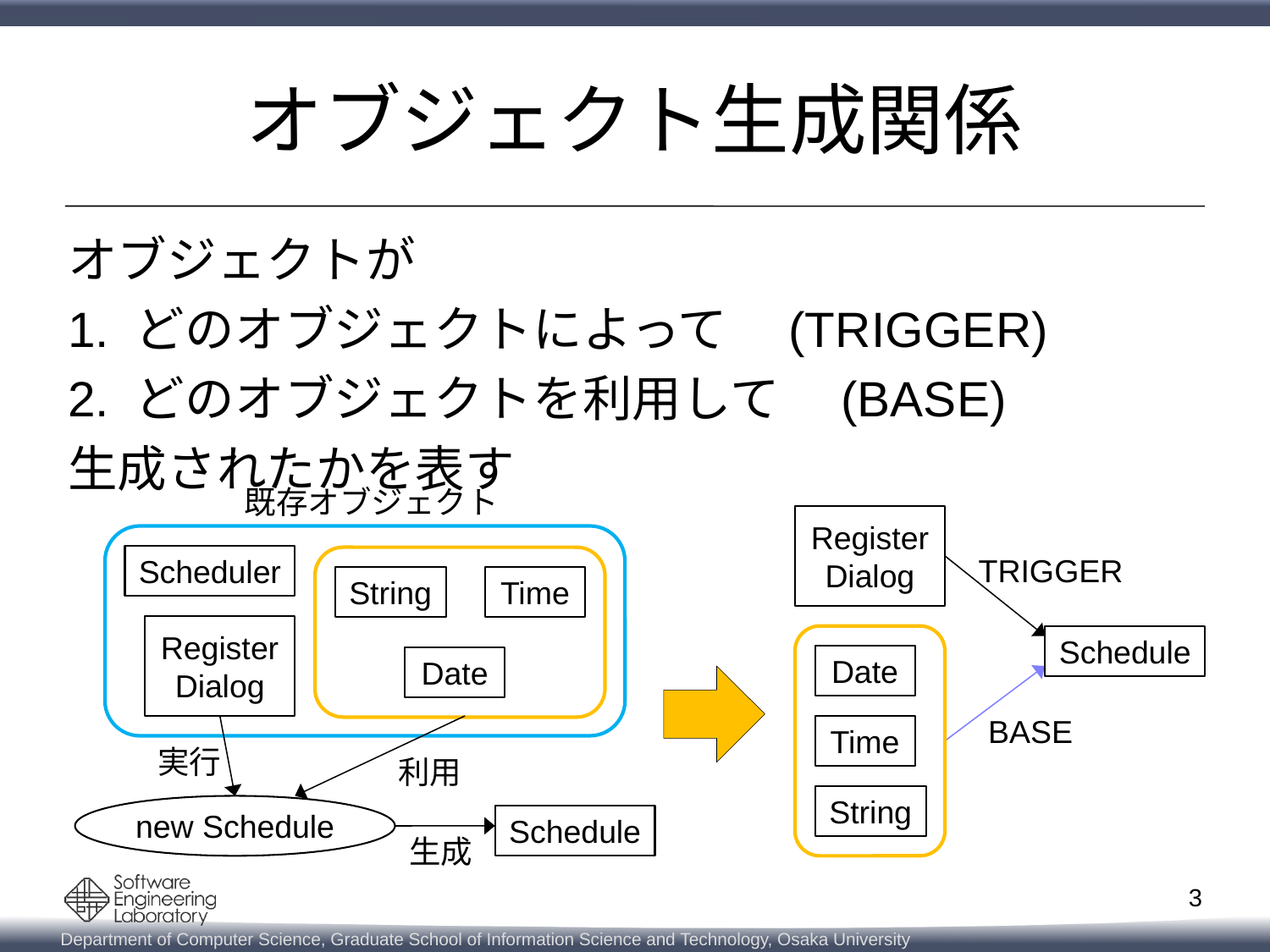

# オブジェクト生成関係
オブジェクトが
どのオブジェクトによって　(TRIGGER)
どのオブジェクトを利用して　(BASE)
生成されたかを表す

既存オブジェクト
Register
Dialog

TRIGGER
Scheduler

String
Time
Register
Dialog

Schedule
Date
Date

BASE
Time
実行
利用
String
new Schedule
Schedule
生成
3